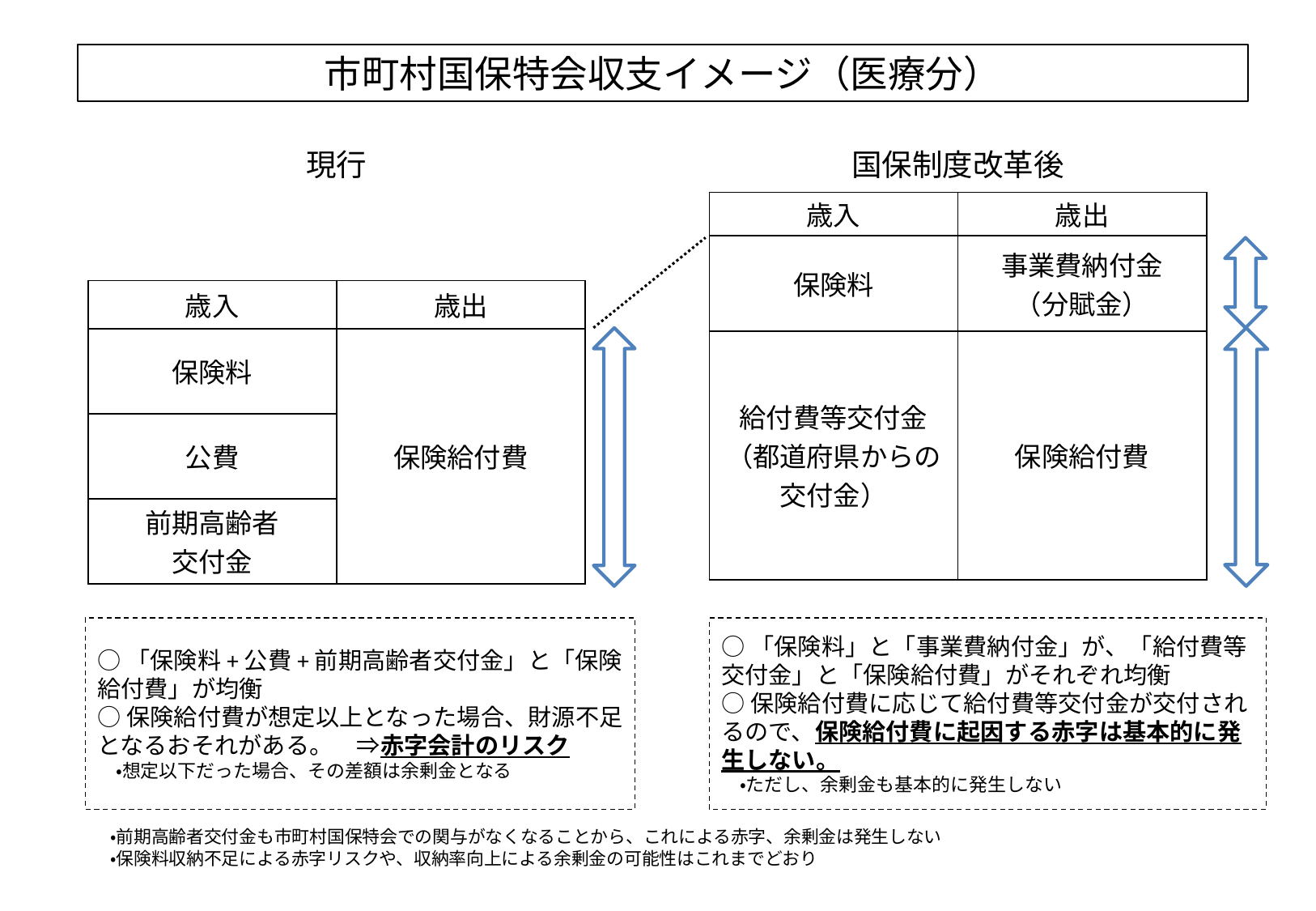

# 市町村国保特会収支イメージ（医療分）
現行
国保制度改革後
| 歳入 | 歳出 |
| --- | --- |
| 保険料 | 事業費納付金 （分賦金） |
| 給付費等交付金（都道府県からの交付金） | 保険給付費 |

| 歳入 | 歳出 |
| --- | --- |
| 保険料 | 保険給付費 |
| 公費 |  |
| 前期高齢者 交付金 |  |

○「保険料+公費+前期高齢者交付金」と「保険給付費」が均衡
○保険給付費が想定以上となった場合、財源不足となるおそれがある。　⇒赤字会計のリスク
　・想定以下だった場合、その差額は余剰金となる
○「保険料」と「事業費納付金」が、「給付費等交付金」と「保険給付費」がそれぞれ均衡
○保険給付費に応じて給付費等交付金が交付されるので、保険給付費に起因する赤字は基本的に発生しない。
　・ただし、余剰金も基本的に発生しない
・前期高齢者交付金も市町村国保特会での関与がなくなることから、これによる赤字、余剰金は発生しない
・保険料収納不足による赤字リスクや、収納率向上による余剰金の可能性はこれまでどおり